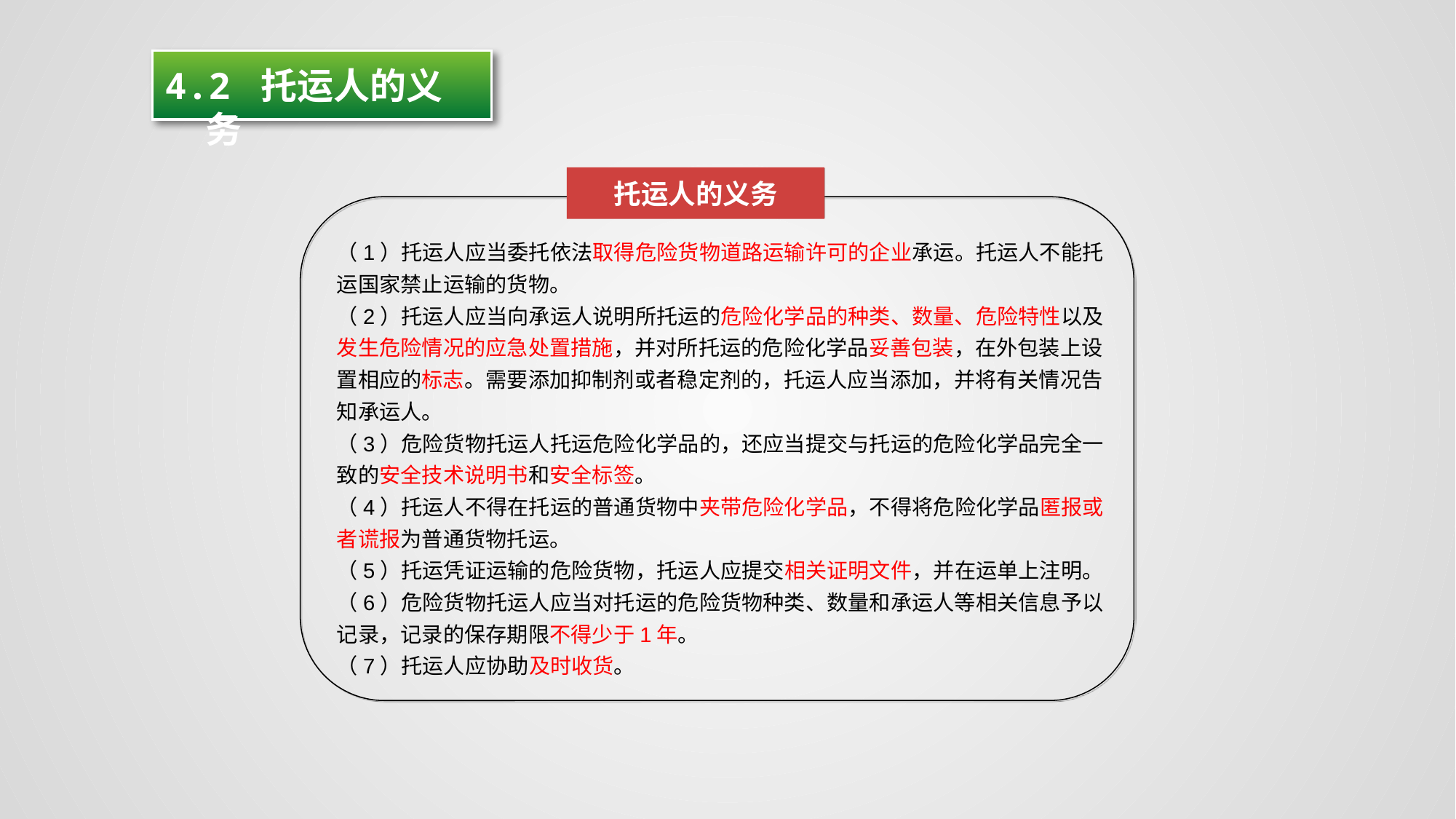

4.2 托运人的义务
托运人的义务

（1）托运人应当委托依法取得危险货物道路运输许可的企业承运。托运人不能托运国家禁止运输的货物。
（2）托运人应当向承运人说明所托运的危险化学品的种类、数量、危险特性以及发生危险情况的应急处置措施，并对所托运的危险化学品妥善包装，在外包装上设置相应的标志。需要添加抑制剂或者稳定剂的，托运人应当添加，并将有关情况告知承运人。
（3）危险货物托运人托运危险化学品的，还应当提交与托运的危险化学品完全一致的安全技术说明书和安全标签。
（4）托运人不得在托运的普通货物中夹带危险化学品，不得将危险化学品匿报或者谎报为普通货物托运。
（5）托运凭证运输的危险货物，托运人应提交相关证明文件，并在运单上注明。
（6）危险货物托运人应当对托运的危险货物种类、数量和承运人等相关信息予以记录，记录的保存期限不得少于1年。
（7）托运人应协助及时收货。